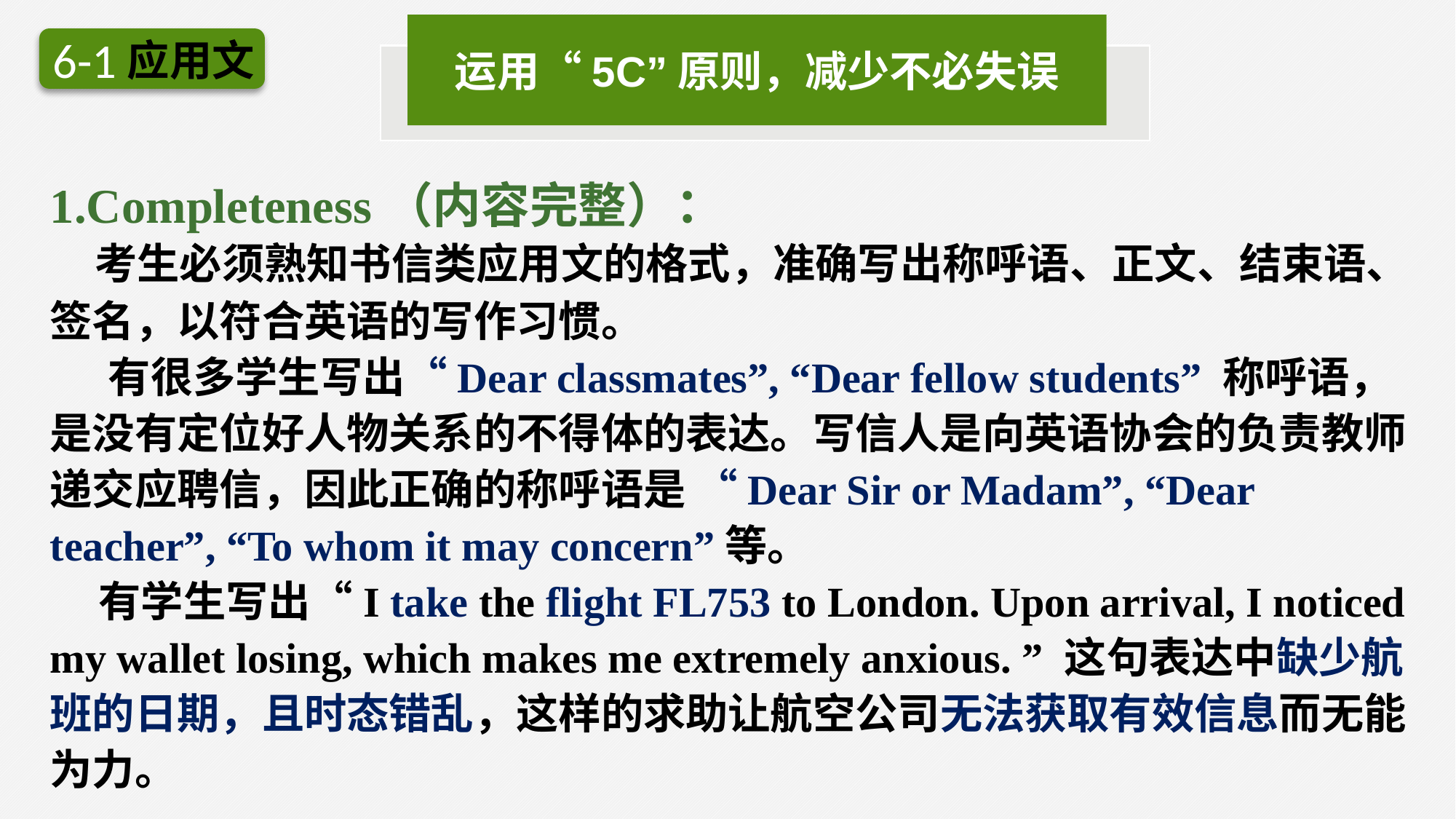

运用“5C”原则，减少不必失误
6-1
应用文

1.Completeness（内容完整）：
   考生必须熟知书信类应用文的格式，准确写出称呼语、正文、结束语、签名，以符合英语的写作习惯。
     有很多学生写出“Dear classmates”, “Dear fellow students” 称呼语，是没有定位好人物关系的不得体的表达。写信人是向英语协会的负责教师递交应聘信，因此正确的称呼语是 “Dear Sir or Madam”, “Dear teacher”, “To whom it may concern”等。
    有学生写出“I take the flight FL753 to London. Upon arrival, I noticed my wallet losing, which makes me extremely anxious. ” 这句表达中缺少航班的日期，且时态错乱，这样的求助让航空公司无法获取有效信息而无能为力。